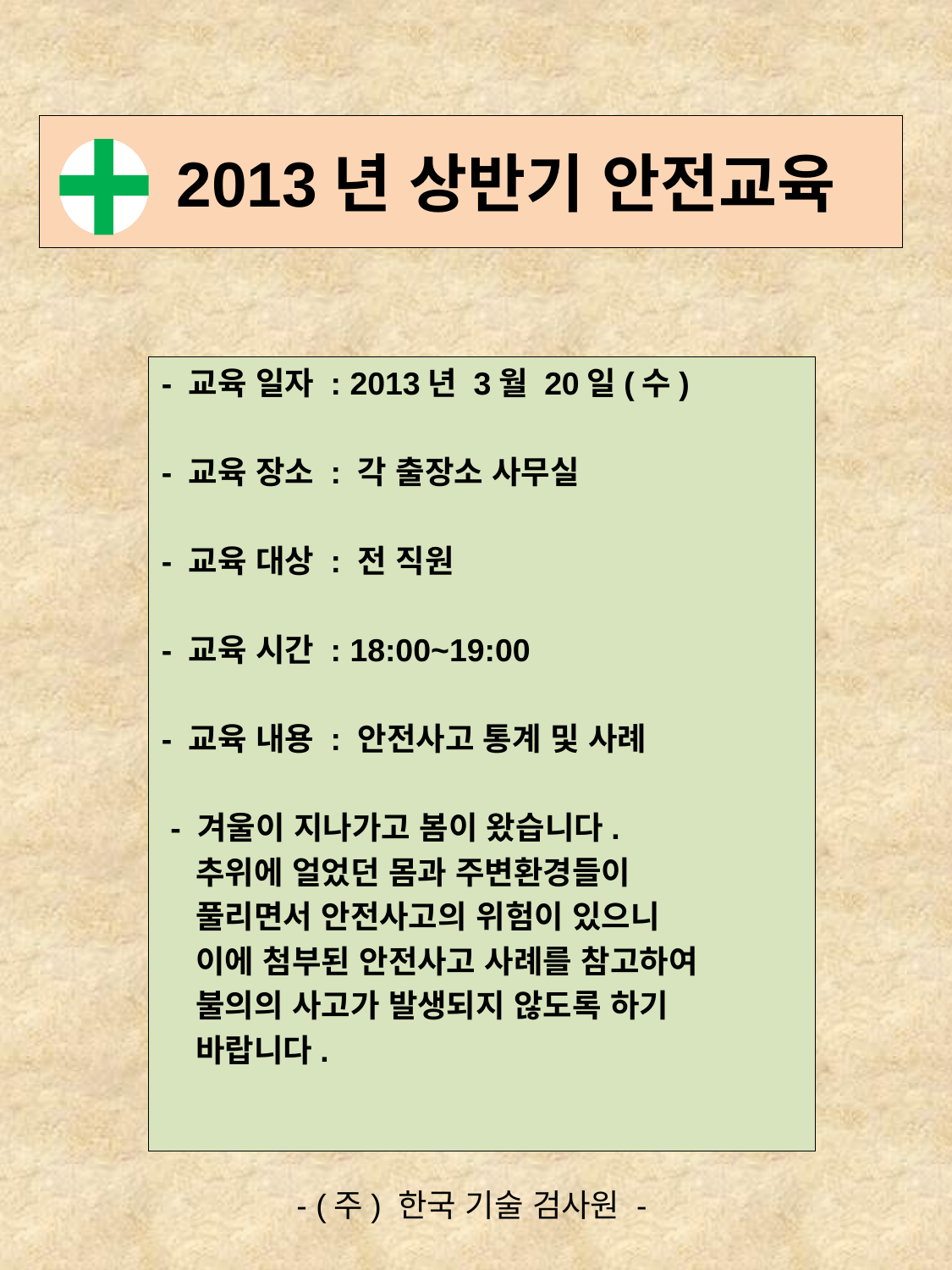

# 2013년 상반기 안전교육

- 교육 일자 : 2013년 3월 20일(수)

- 교육 장소 : 각 출장소 사무실

- 교육 대상 : 전 직원

- 교육 시간 : 18:00~19:00

- 교육 내용 : 안전사고 통계 및 사례

 - 겨울이 지나가고 봄이 왔습니다.
   추위에 얼었던 몸과 주변환경들이
   풀리면서 안전사고의 위험이 있으니
   이에 첨부된 안전사고 사례를 참고하여
   불의의 사고가 발생되지 않도록 하기
   바랍니다.
- (주) 한국 기술 검사원 -